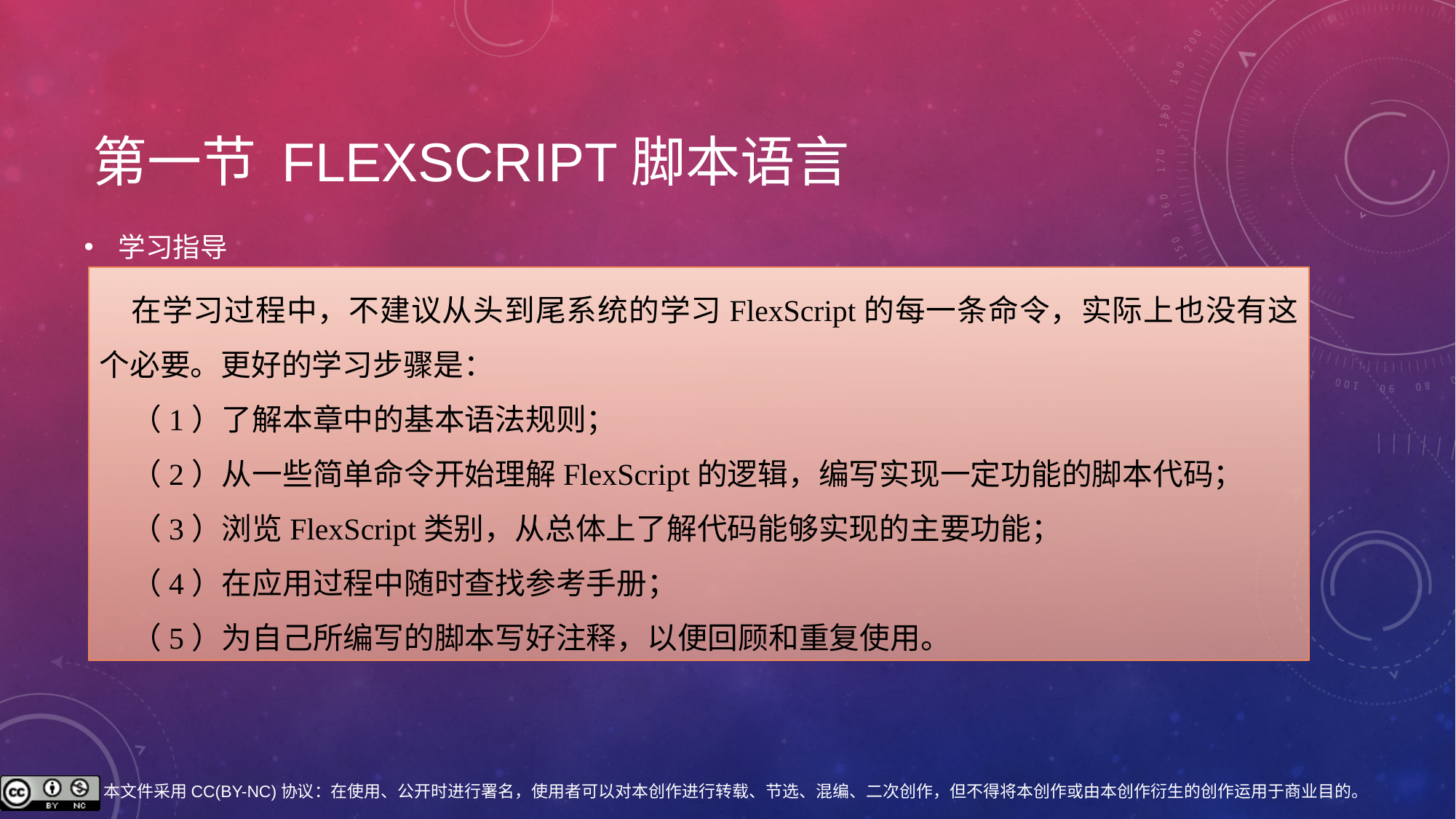

# 第一节 Flexscript脚本语言
学习指导
在学习过程中，不建议从头到尾系统的学习FlexScript的每一条命令，实际上也没有这个必要。更好的学习步骤是：
（1）了解本章中的基本语法规则；
（2）从一些简单命令开始理解FlexScript的逻辑，编写实现一定功能的脚本代码；
（3）浏览FlexScript类别，从总体上了解代码能够实现的主要功能；
（4）在应用过程中随时查找参考手册；
（5）为自己所编写的脚本写好注释，以便回顾和重复使用。